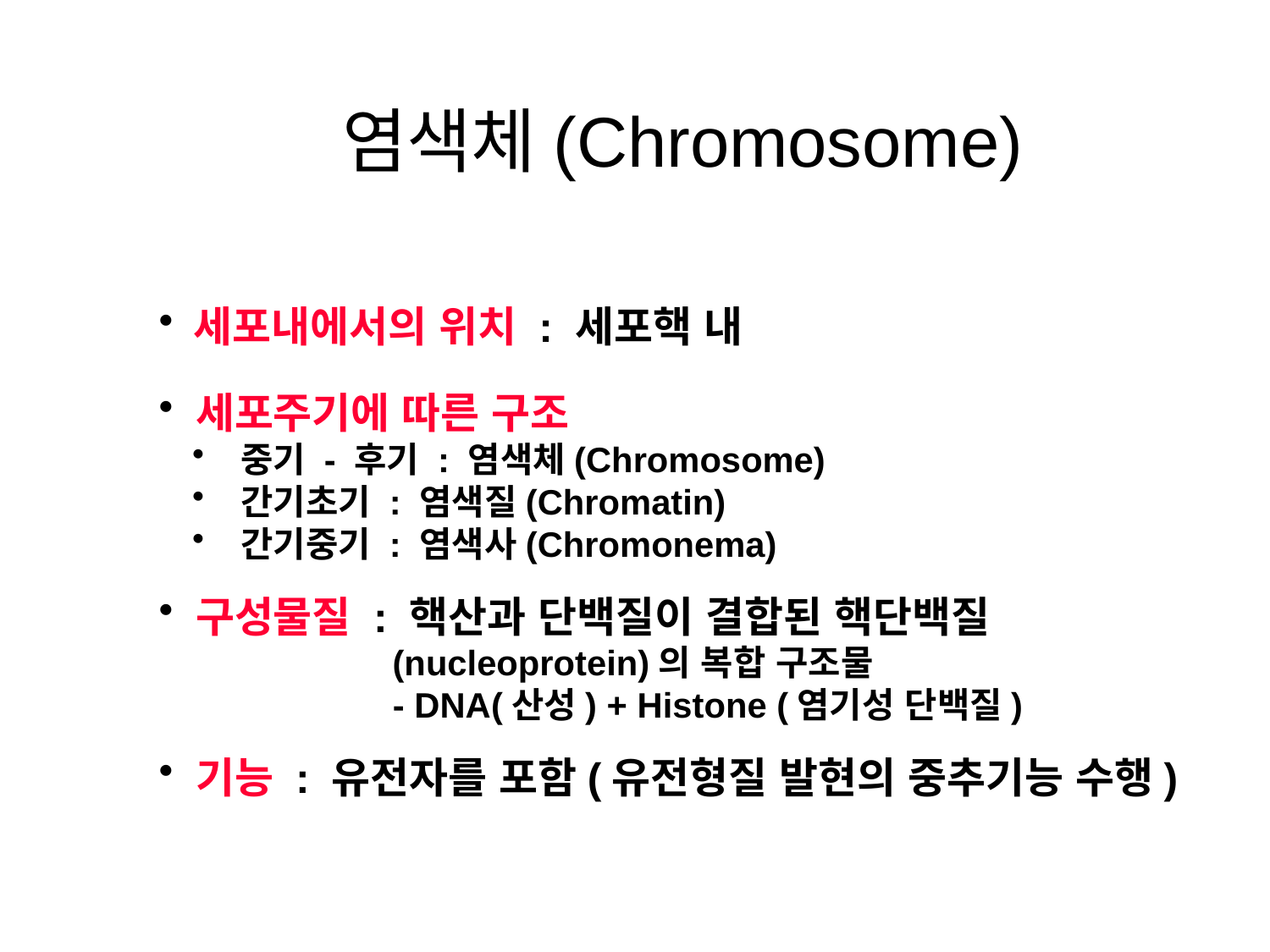

# 염색체(Chromosome)
 세포내에서의 위치 : 세포핵 내
 세포주기에 따른 구조
 중기 - 후기 : 염색체(Chromosome)
 간기초기 : 염색질(Chromatin)
 간기중기 : 염색사(Chromonema)
 구성물질 : 핵산과 단백질이 결합된 핵단백질
                        (nucleoprotein)의 복합 구조물
	           - DNA(산성) + Histone (염기성 단백질)
 기능 : 유전자를 포함(유전형질 발현의 중추기능 수행)